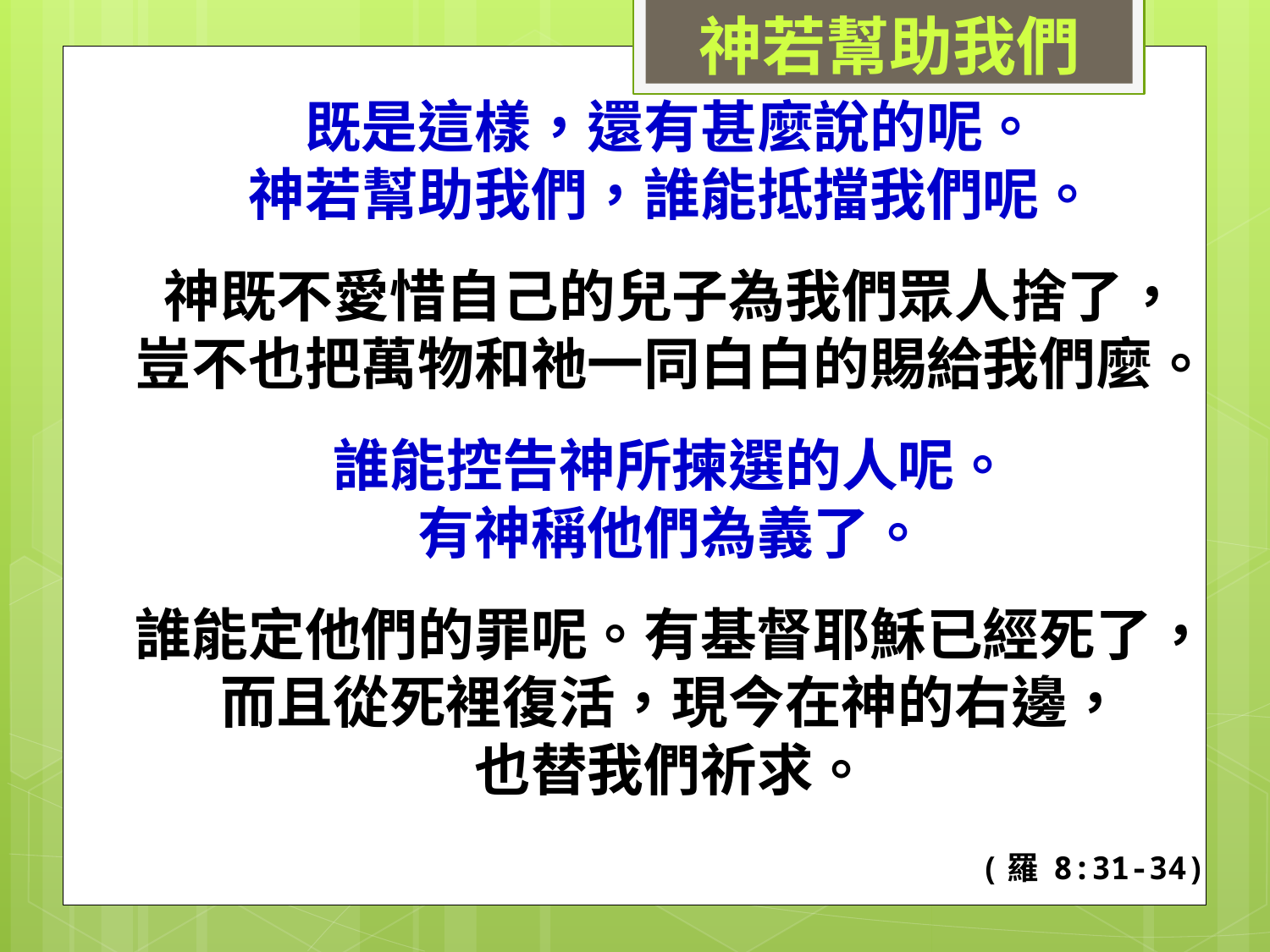

神若幫助我們
既是這樣，還有甚麼說的呢。
神若幫助我們，誰能抵擋我們呢。

神既不愛惜自己的兒子為我們眾人捨了，
豈不也把萬物和祂一同白白的賜給我們麼。

誰能控告神所揀選的人呢。
有神稱他們為義了。

誰能定他們的罪呢。有基督耶穌已經死了，
而且從死裡復活，現今在神的右邊，
也替我們祈求。
(羅 8:31-34)